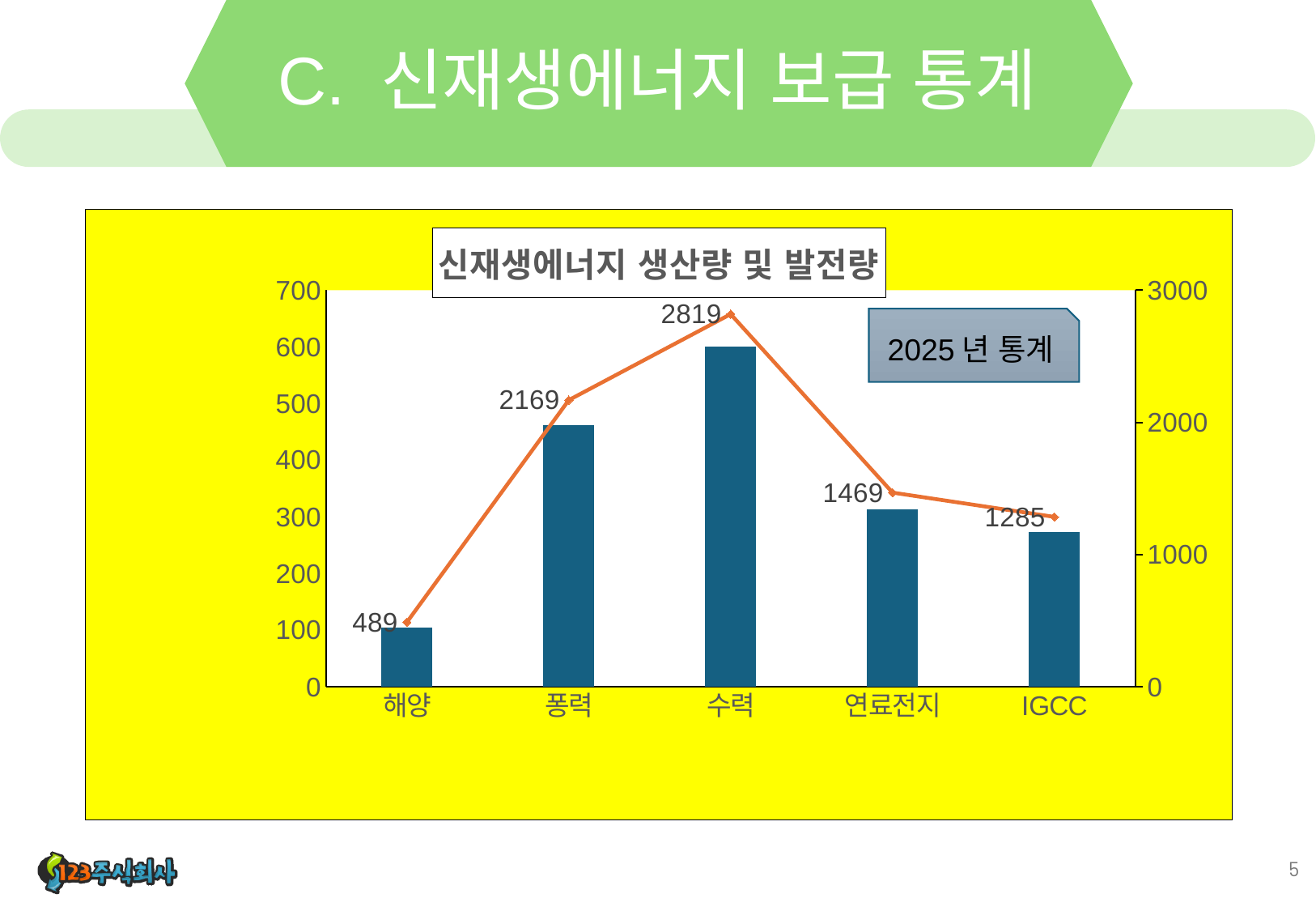

# C. 신재생에너지 보급 통계

### Chart: 신재생에너지 생산량 및 발전량

| Category | 생산량(천toe) | 발전량(GWh) |
|---|---|---|
| 해양 | 104.0 | 489.0 |
| 퐁력 | 462.0 | 2169.0 |
| 수력 | 600.0 | 2819.0 |
| 연료전지 | 313.0 | 1469.0 |
| IGCC | 273.0 | 1285.0 |
2025년 통계
5